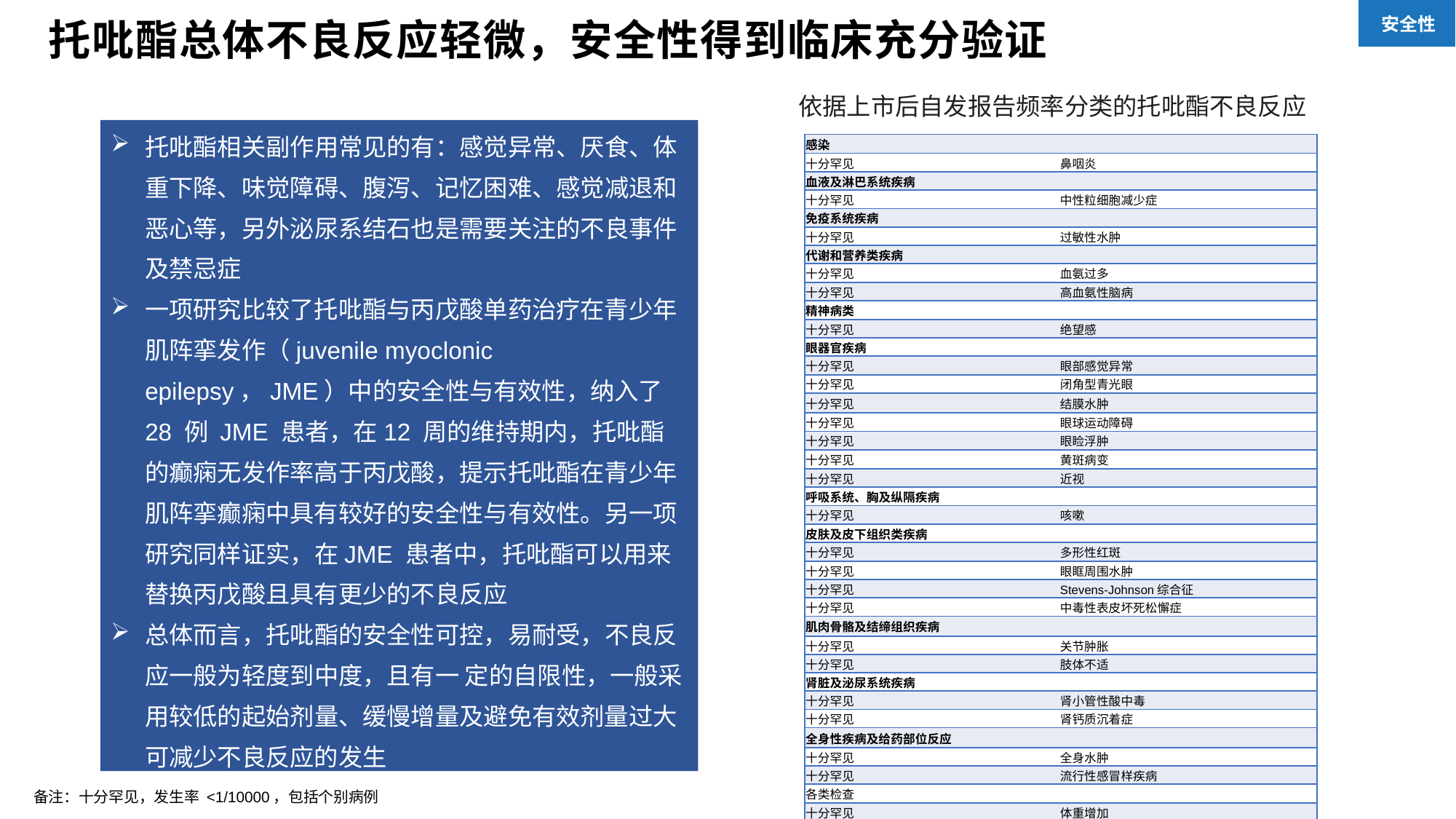

安全性
托吡酯总体不良反应轻微，安全性得到临床充分验证
依据上市后自发报告频率分类的托吡酯不良反应
托吡酯相关副作用常见的有：感觉异常、厌食、体重下降、味觉障碍、腹泻、记忆困难、感觉减退和恶心等，另外泌尿系结石也是需要关注的不良事件及禁忌症
一项研究比较了托吡酯与丙戊酸单药治疗在青少年肌阵挛发作（juvenile myoclonic epilepsy，JME）中的安全性与有效性，纳入了28 例 JME 患者，在12 周的维持期内，托吡酯的癫痫无发作率高于丙戊酸，提示托吡酯在青少年肌阵挛癫痫中具有较好的安全性与有效性。另一项研究同样证实，在JME 患者中，托吡酯可以用来替换丙戊酸且具有更少的不良反应
总体而言，托吡酯的安全性可控，易耐受，不良反应一般为轻度到中度，且有一 定的自限性，一般采用较低的起始剂量、缓慢增量及避免有效剂量过大可减少不良反应的发生
| 感染 |  |
| --- | --- |
| 十分罕见 | 鼻咽炎 |
| 血液及淋巴系统疾病 |  |
| 十分罕见 | 中性粒细胞减少症 |
| 免疫系统疾病 |  |
| 十分罕见 | 过敏性水肿 |
| 代谢和营养类疾病 |  |
| 十分罕见 | 血氨过多 |
| 十分罕见 | 高血氨性脑病 |
| 精神病类 |  |
| 十分罕见 | 绝望感 |
| 眼器官疾病 |  |
| 十分罕见 | 眼部感觉异常 |
| 十分罕见 | 闭角型青光眼 |
| 十分罕见 | 结膜水肿 |
| 十分罕见 | 眼球运动障碍 |
| 十分罕见 | 眼睑浮肿 |
| 十分罕见 | 黄斑病变 |
| 十分罕见 | 近视 |
| 呼吸系统、胸及纵隔疾病 |  |
| 十分罕见 | 咳嗽 |
| 皮肤及皮下组织类疾病 |  |
| 十分罕见 | 多形性红斑 |
| 十分罕见 | 眼眶周围水肿 |
| 十分罕见 | Stevens-Johnson综合征 |
| 十分罕见 | 中毒性表皮坏死松懈症 |
| 肌肉骨骼及结缔组织疾病 |  |
| 十分罕见 | 关节肿胀 |
| 十分罕见 | 肢体不适 |
| 肾脏及泌尿系统疾病 |  |
| 十分罕见 | 肾小管性酸中毒 |
| 十分罕见 | 肾钙质沉着症 |
| 全身性疾病及给药部位反应 |  |
| 十分罕见 | 全身水肿 |
| 十分罕见 | 流行性感冒样疾病 |
| 各类检查 |  |
| 十分罕见 | 体重增加 |
备注：十分罕见，发生率 <1/10000，包括个别病例